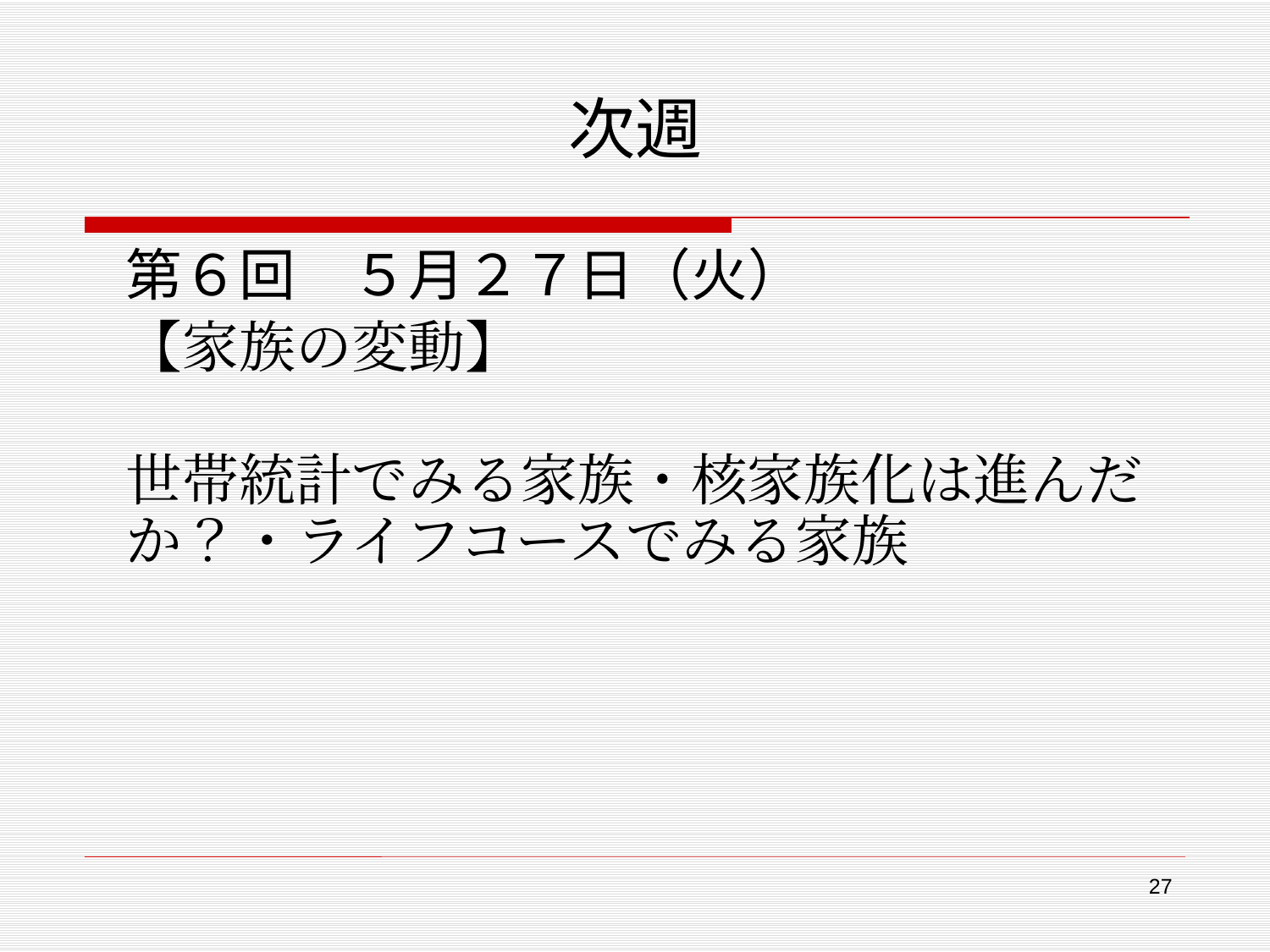

# 次週
第６回　５月２７日（火）
【家族の変動】
世帯統計でみる家族・核家族化は進んだか？・ライフコースでみる家族
27